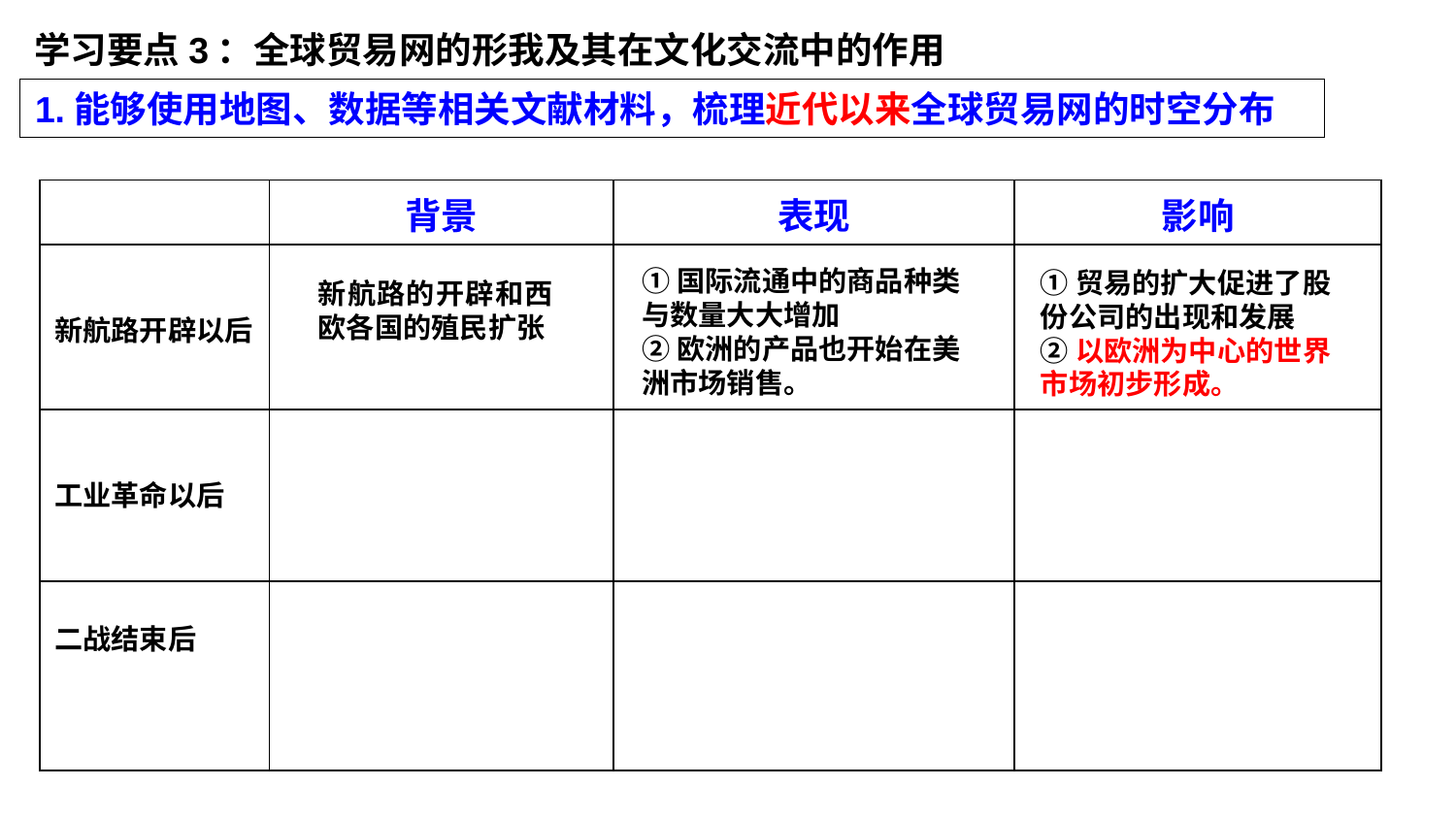

学习要点3：全球贸易网的形我及其在文化交流中的作用
1.能够使用地图、数据等相关文献材料，梳理近代以来全球贸易网的时空分布
|  | 背景 | 表现 | 影响 |
| --- | --- | --- | --- |
| 新航路开辟以后 |  |  |  |
| 工业革命以后 |  |  |  |
| 二战结束后 |  |  |  |
①国际流通中的商品种类与数量大大增加
②欧洲的产品也开始在美洲市场销售。
①贸易的扩大促进了股份公司的出现和发展
②以欧洲为中心的世界市场初步形成。
新航路的开辟和西欧各国的殖民扩张